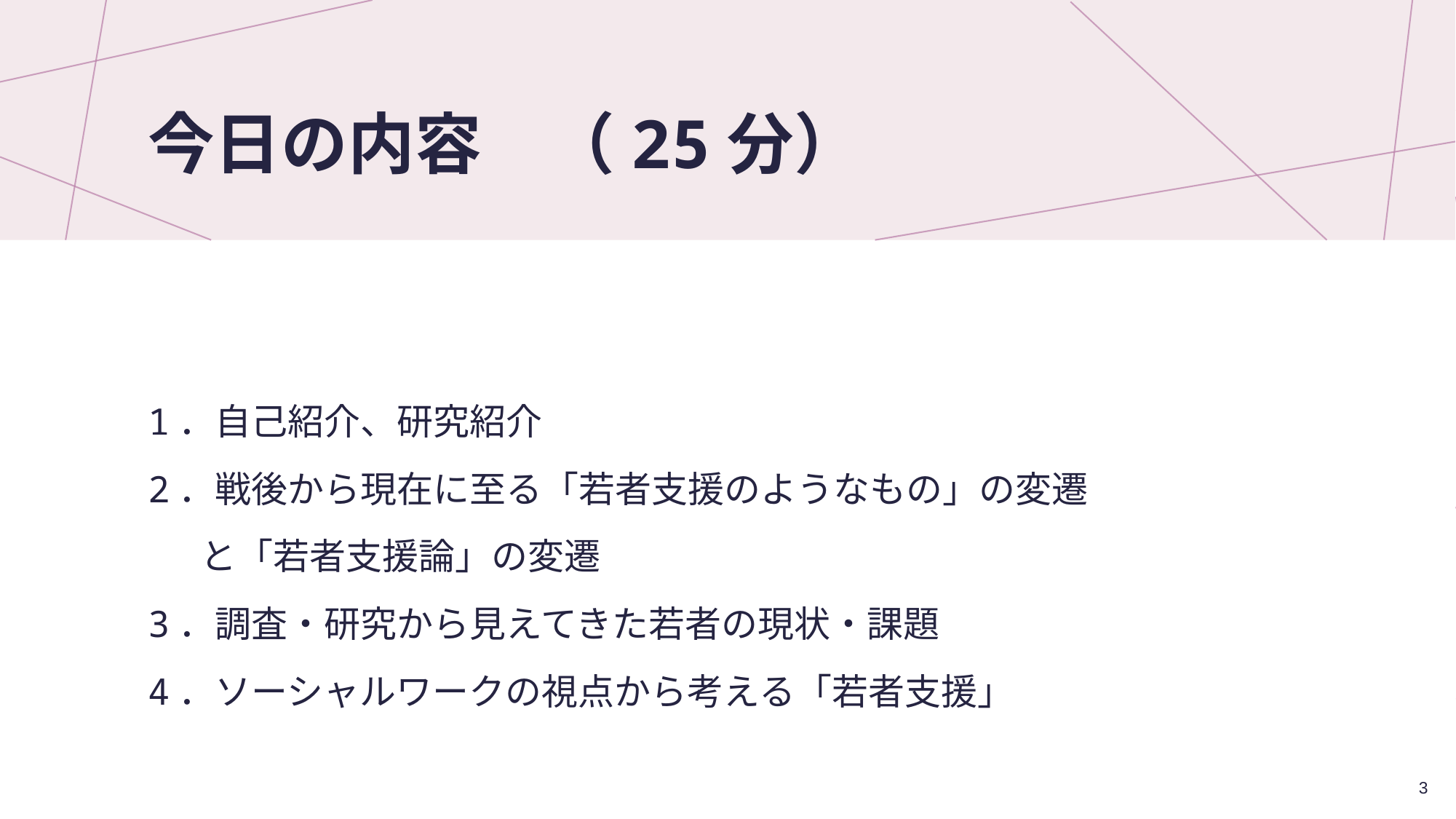

# 今日の内容　（25分）
1．自己紹介、研究紹介
2．戦後から現在に至る「若者支援のようなもの」の変遷
　  と「若者支援論」の変遷
3．調査・研究から見えてきた若者の現状・課題
4．ソーシャルワークの視点から考える「若者支援」
3